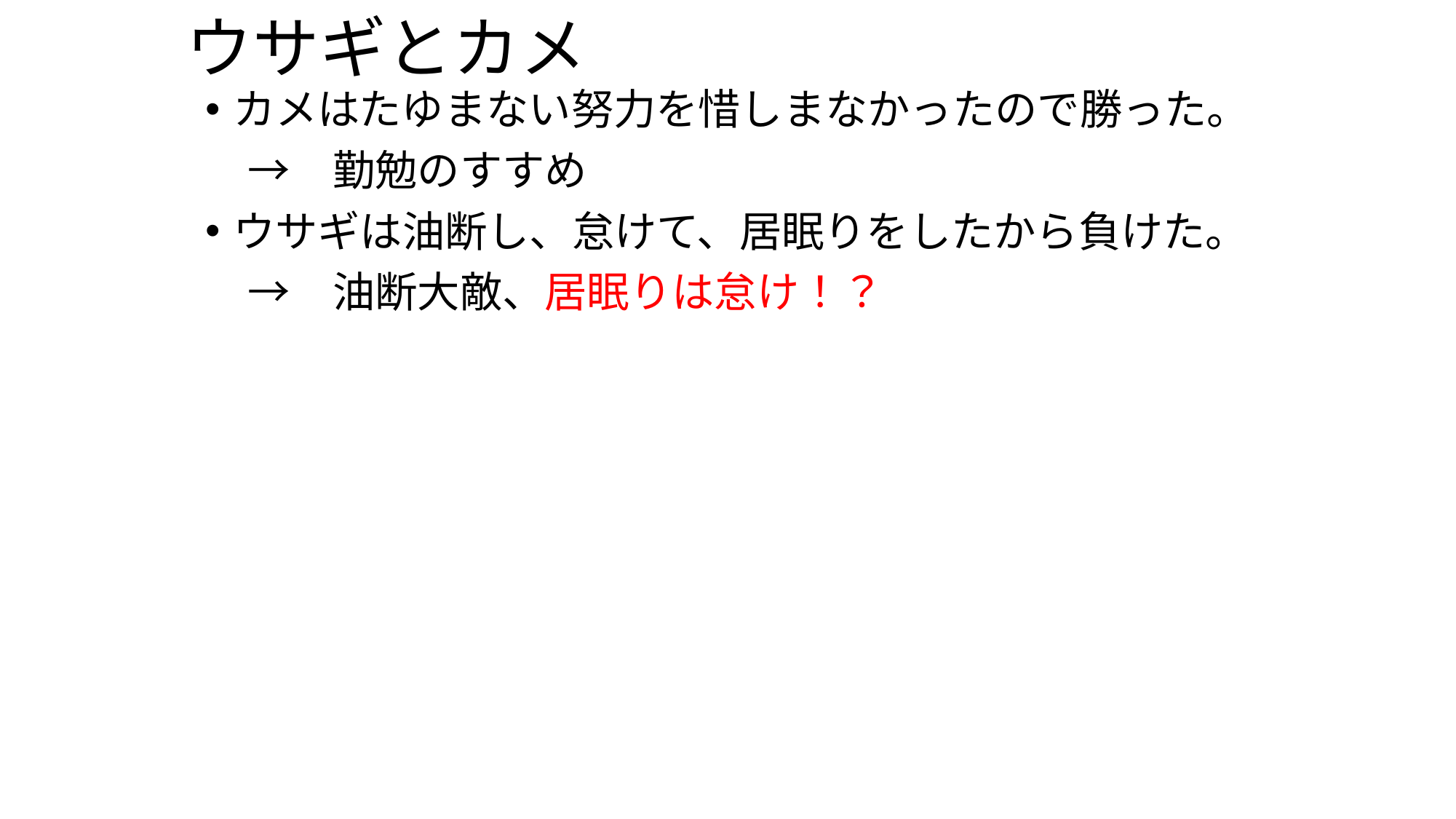

# ウサギとカメ
カメはたゆまない努力を惜しまなかったので勝った。
　→　勤勉のすすめ
ウサギは油断し、怠けて、居眠りをしたから負けた。
　→　油断大敵、居眠りは怠け！？